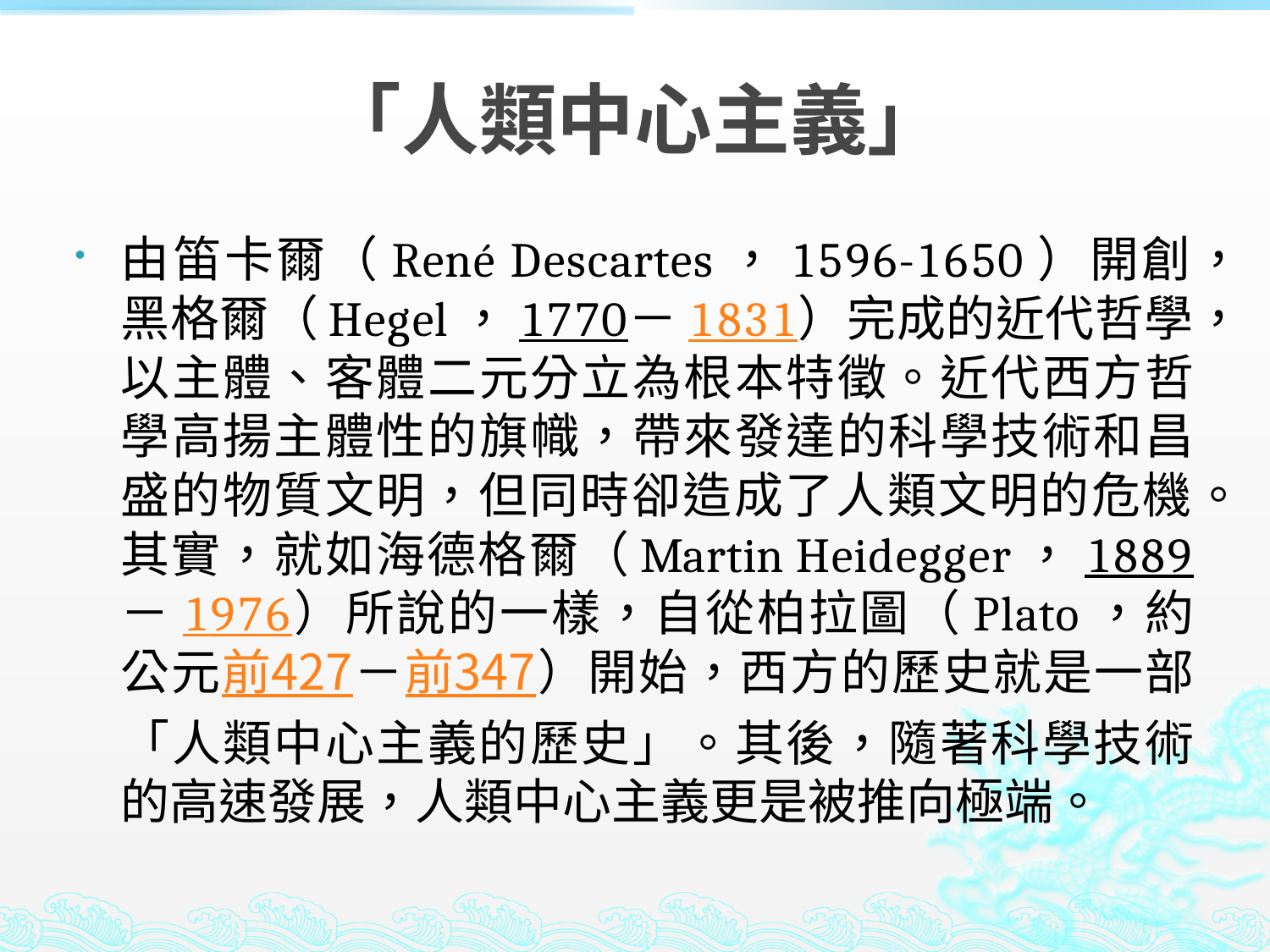

# 「人類中心主義」
由笛卡爾（René Descartes，1596-1650）開創，黑格爾（Hegel，1770－1831）完成的近代哲學，以主體、客體二元分立為根本特徵。近代西方哲學高揚主體性的旗幟，帶來發達的科學技術和昌盛的物質文明，但同時卻造成了人類文明的危機。其實，就如海德格爾（Martin Heidegger，1889－1976）所說的一樣，自從柏拉圖（Plato，約公元前427－前347）開始，西方的歷史就是一部「人類中心主義的歷史」。其後，隨著科學技術的高速發展，人類中心主義更是被推向極端。